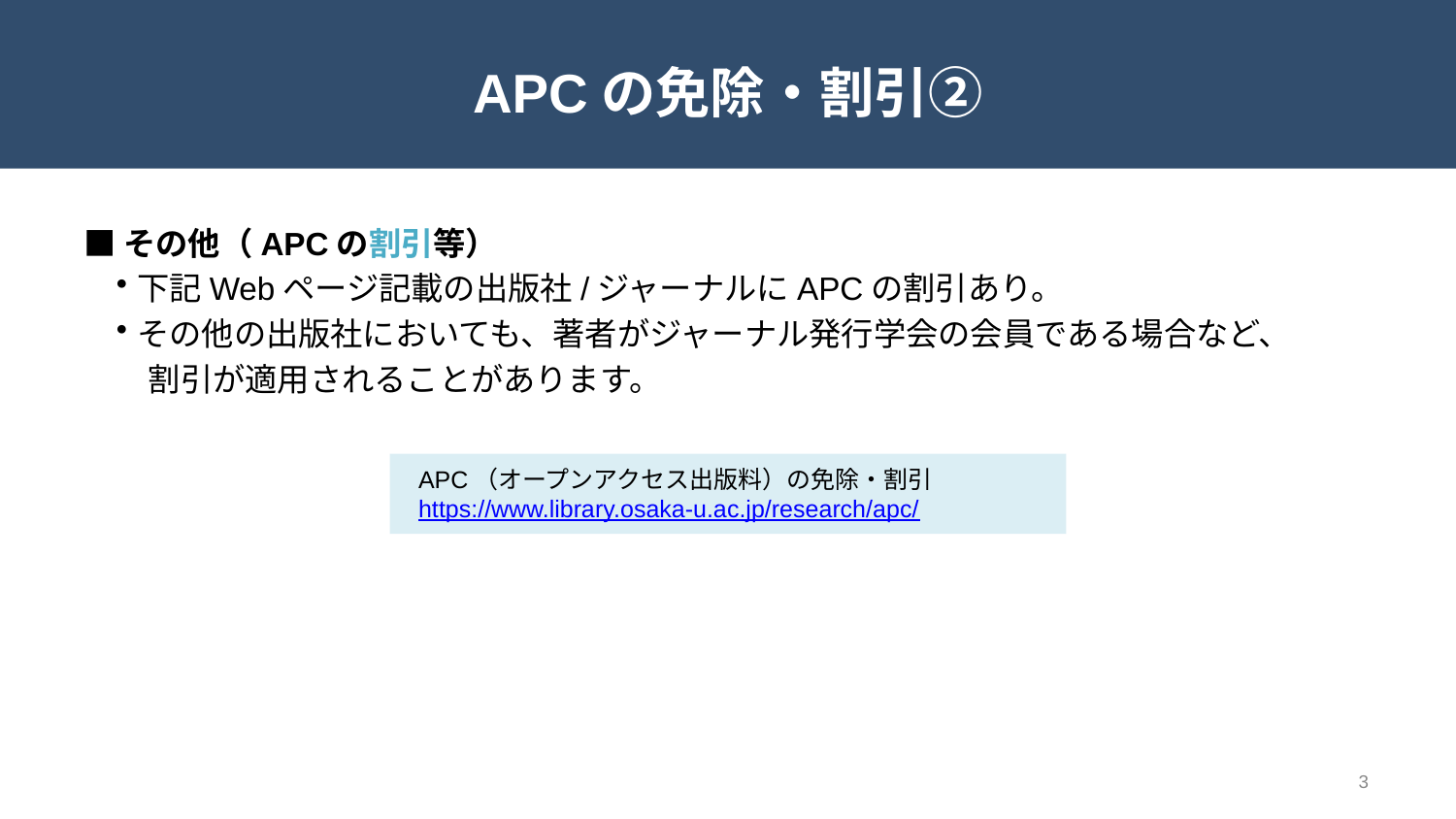

# APCの免除・割引②
■その他（APCの割引等）
下記Webページ記載の出版社/ジャーナルにAPCの割引あり。
その他の出版社においても、著者がジャーナル発行学会の会員である場合など、
　割引が適用されることがあります。
APC（オープンアクセス出版料）の免除・割引
https://www.library.osaka-u.ac.jp/research/apc/
3